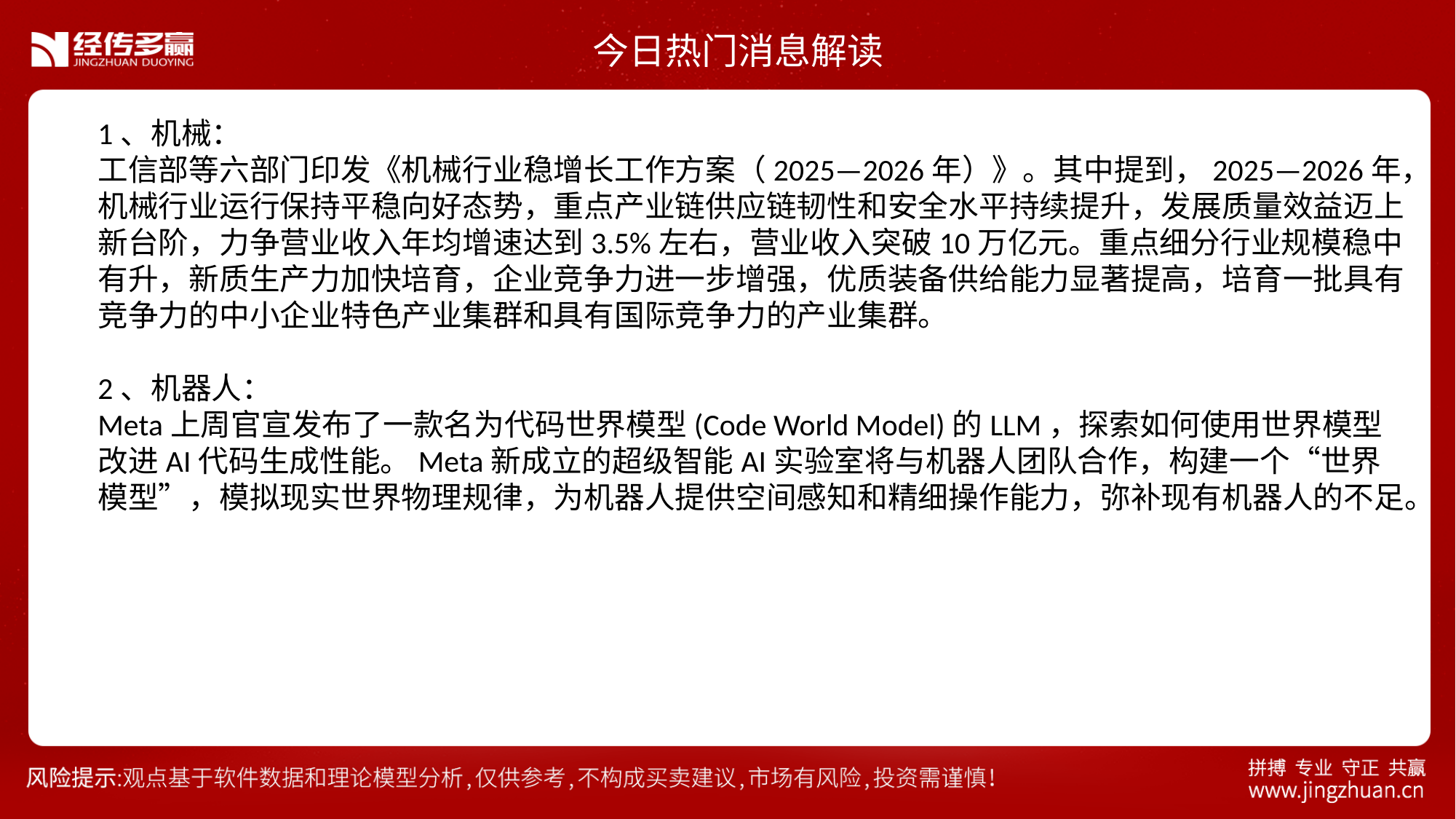

今日热门消息解读
1、机械：
工信部等六部门印发《机械行业稳增长工作方案（2025—2026年）》。其中提到，2025—2026年，机械行业运行保持平稳向好态势，重点产业链供应链韧性和安全水平持续提升，发展质量效益迈上新台阶，力争营业收入年均增速达到3.5%左右，营业收入突破10万亿元。重点细分行业规模稳中有升，新质生产力加快培育，企业竞争力进一步增强，优质装备供给能力显著提高，培育一批具有竞争力的中小企业特色产业集群和具有国际竞争力的产业集群。

2、机器人：
Meta上周官宣发布了一款名为代码世界模型(Code World Model)的LLM，探索如何使用世界模型改进AI代码生成性能。Meta新成立的超级智能AI实验室将与机器人团队合作，构建一个“世界模型”，模拟现实世界物理规律，为机器人提供空间感知和精细操作能力，弥补现有机器人的不足。